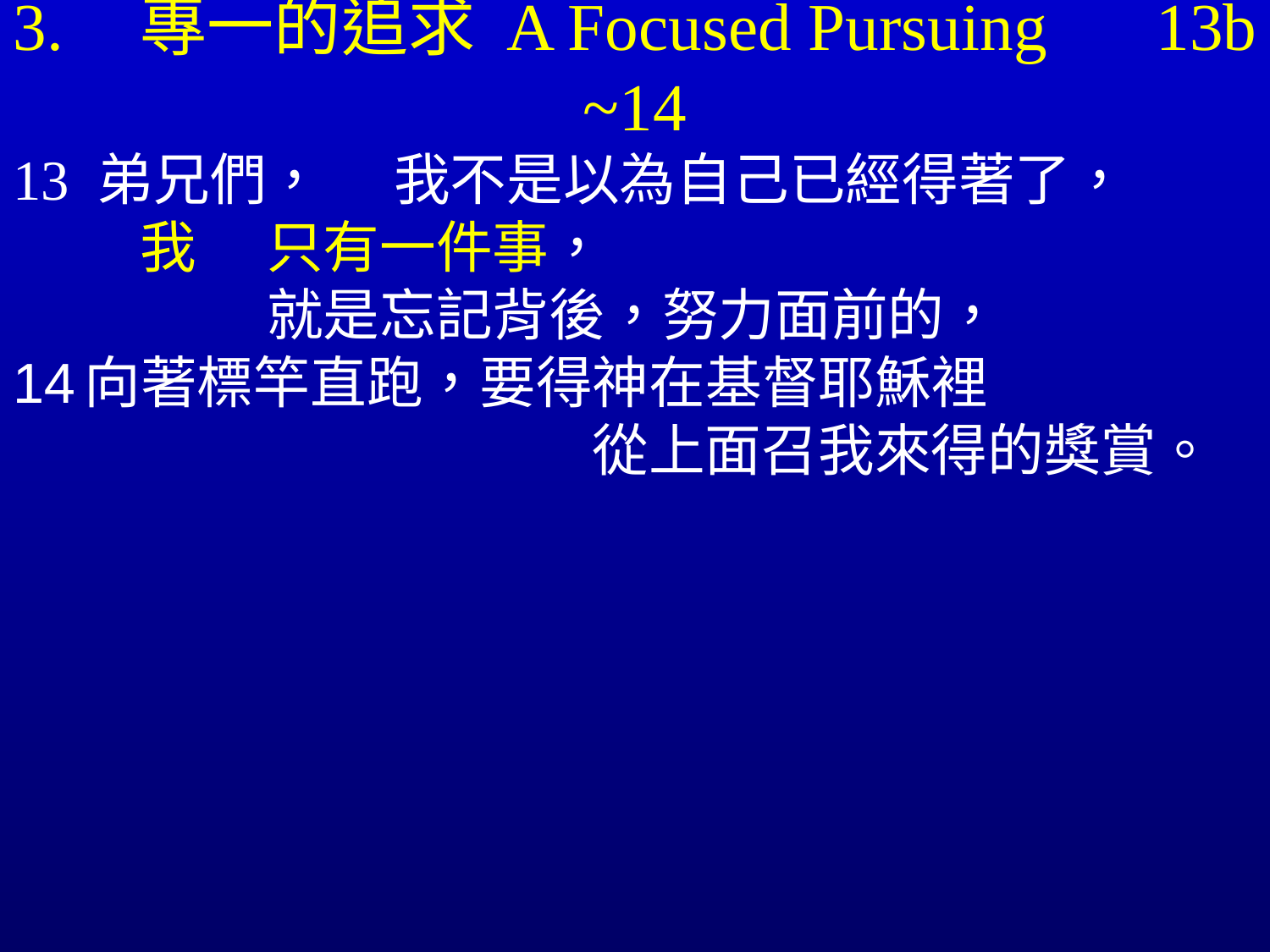

# 3.	專一的追求 A Focused Pursuing	13b ~14
13 弟兄們，	我不是以為自己已經得著了，		我	只有一件事，							就是忘記背後，努力面前的，
向著標竿直跑，要得神在基督耶穌裡						從上面召我來得的獎賞。